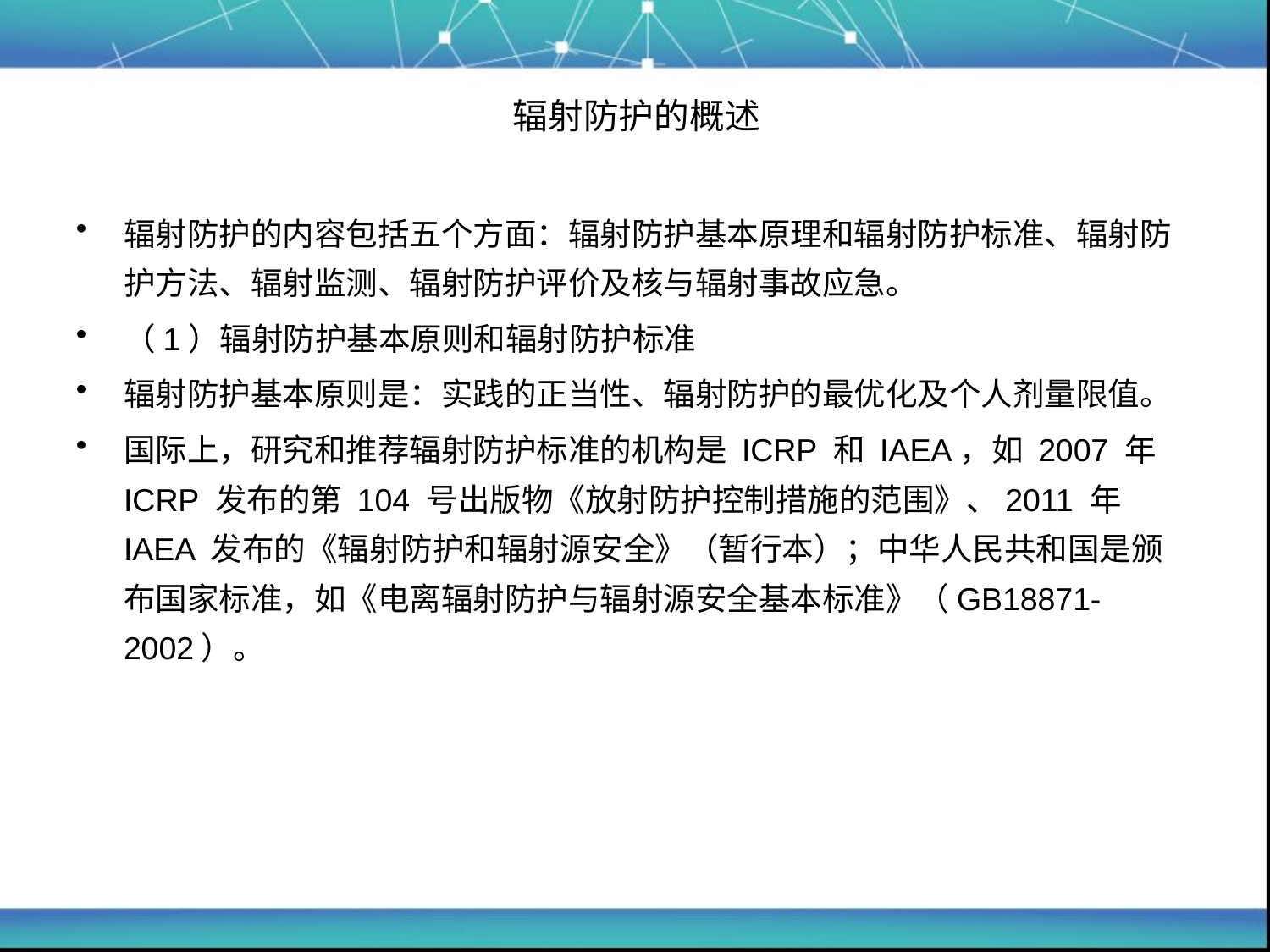

# 辐射防护的概述
辐射防护的内容包括五个方面：辐射防护基本原理和辐射防护标准、辐射防护方法、辐射监测、辐射防护评价及核与辐射事故应急。
（1）辐射防护基本原则和辐射防护标准
辐射防护基本原则是：实践的正当性、辐射防护的最优化及个人剂量限值。
国际上，研究和推荐辐射防护标准的机构是 ICRP 和 IAEA，如 2007 年 ICRP 发布的第 104 号出版物《放射防护控制措施的范围》、2011 年 IAEA 发布的《辐射防护和辐射源安全》（暂行本）；中华人民共和国是颁布国家标准，如《电离辐射防护与辐射源安全基本标准》（GB18871-2002）。